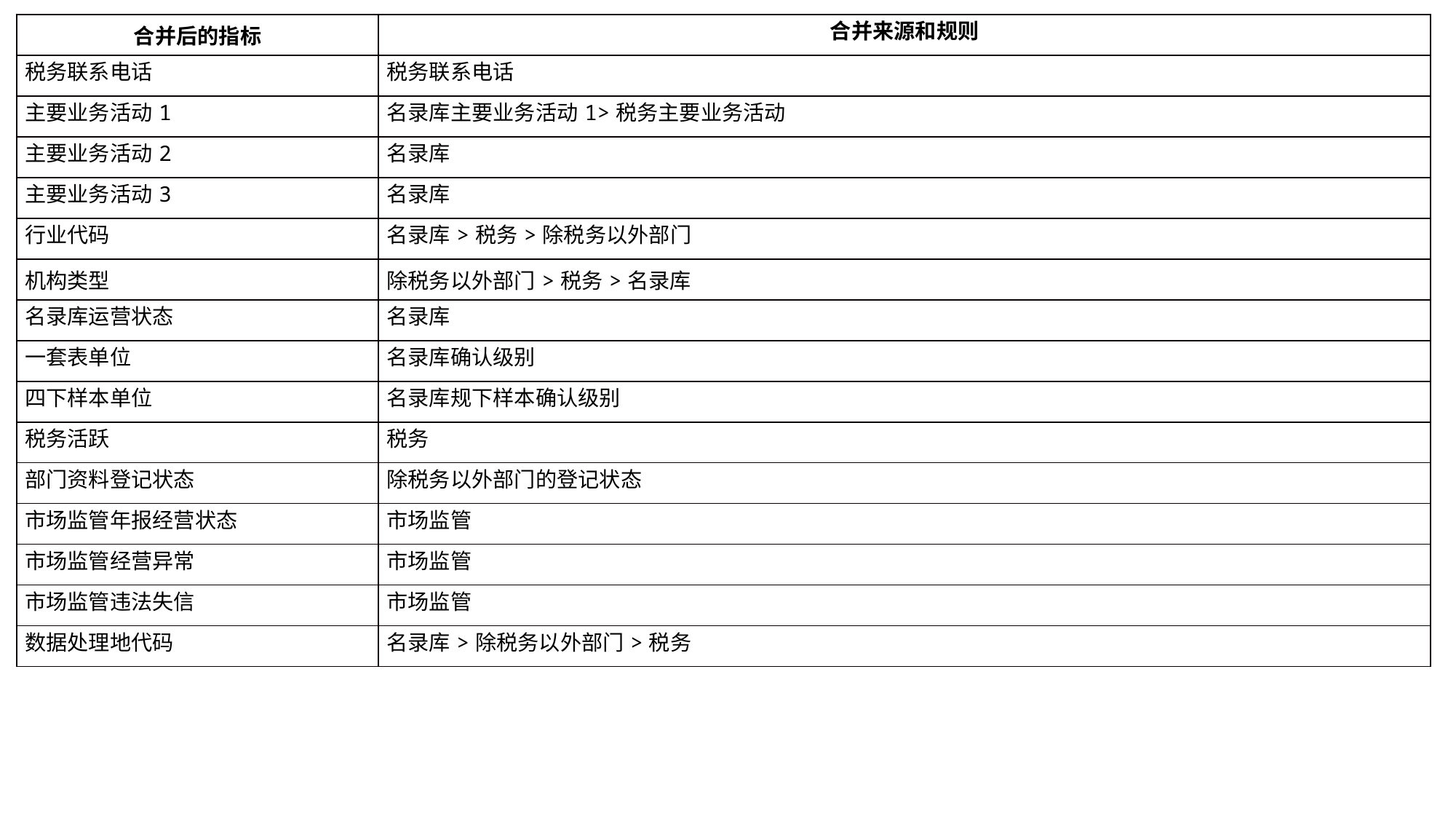

| 合并后的指标 | 合并来源和规则 |
| --- | --- |
| 税务联系电话 | 税务联系电话 |
| 主要业务活动1 | 名录库主要业务活动1>税务主要业务活动 |
| 主要业务活动2 | 名录库 |
| 主要业务活动3 | 名录库 |
| 行业代码 | 名录库>税务>除税务以外部门 |
| 机构类型 | 除税务以外部门>税务>名录库 |
| 名录库运营状态 | 名录库 |
| 一套表单位 | 名录库确认级别 |
| 四下样本单位 | 名录库规下样本确认级别 |
| 税务活跃 | 税务 |
| 部门资料登记状态 | 除税务以外部门的登记状态 |
| 市场监管年报经营状态 | 市场监管 |
| 市场监管经营异常 | 市场监管 |
| 市场监管违法失信 | 市场监管 |
| 数据处理地代码 | 名录库>除税务以外部门>税务 |
28